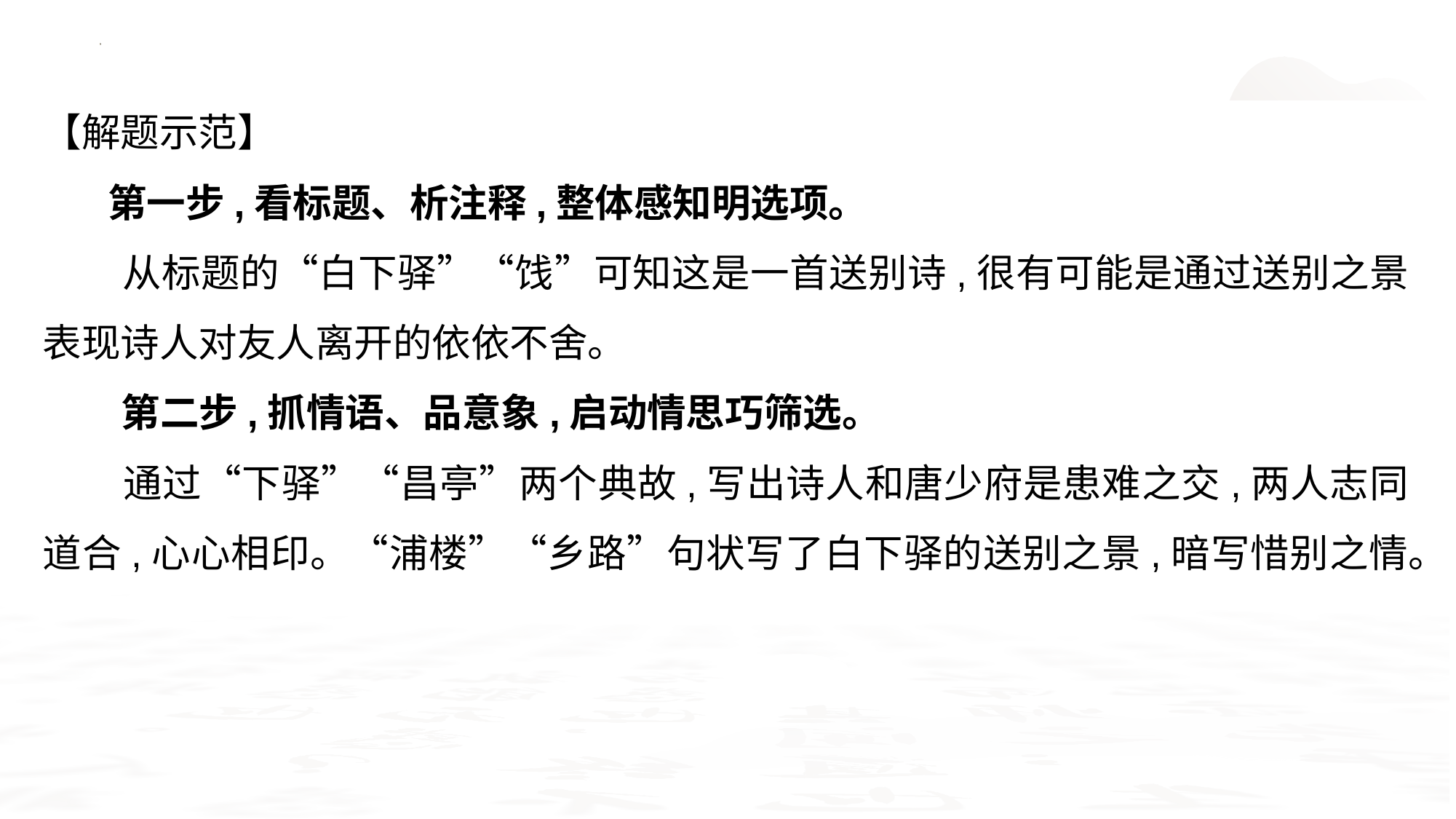

【解题示范】
　   第一步,看标题、析注释,整体感知明选项。
   从标题的“白下驿”“饯”可知这是一首送别诗,很有可能是通过送别之景表现诗人对友人离开的依依不舍。
   第二步,抓情语、品意象,启动情思巧筛选。
   通过“下驿”“昌亭”两个典故,写出诗人和唐少府是患难之交,两人志同道合,心心相印。“浦楼”“乡路”句状写了白下驿的送别之景,暗写惜别之情。